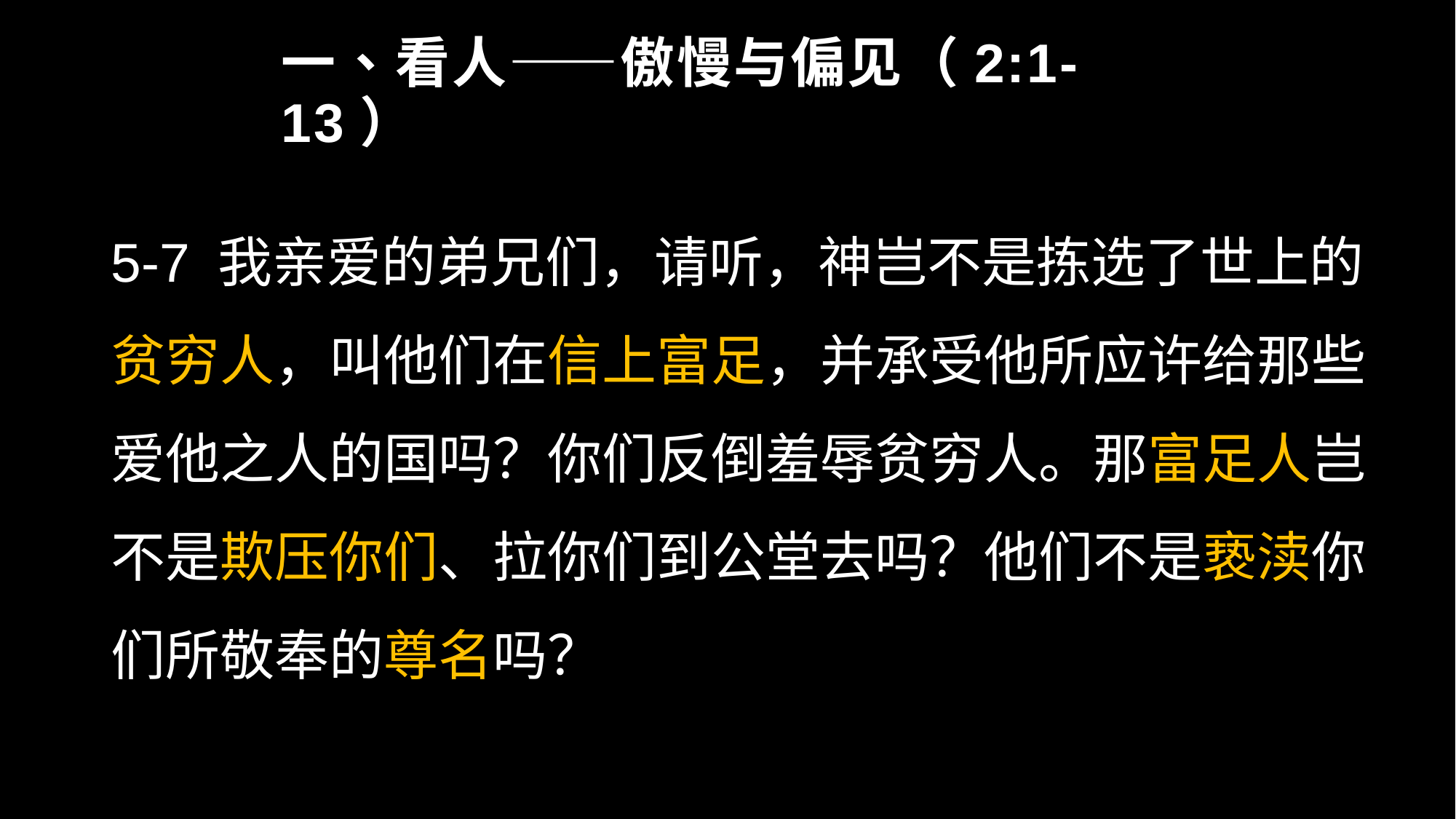

# 一、看人——傲慢与偏见（2:1-13）
5-7 我亲爱的弟兄们，请听，神岂不是拣选了世上的贫穷人，叫他们在信上富足，并承受他所应许给那些爱他之人的国吗？你们反倒羞辱贫穷人。那富足人岂不是欺压你们、拉你们到公堂去吗？他们不是亵渎你们所敬奉的尊名吗？